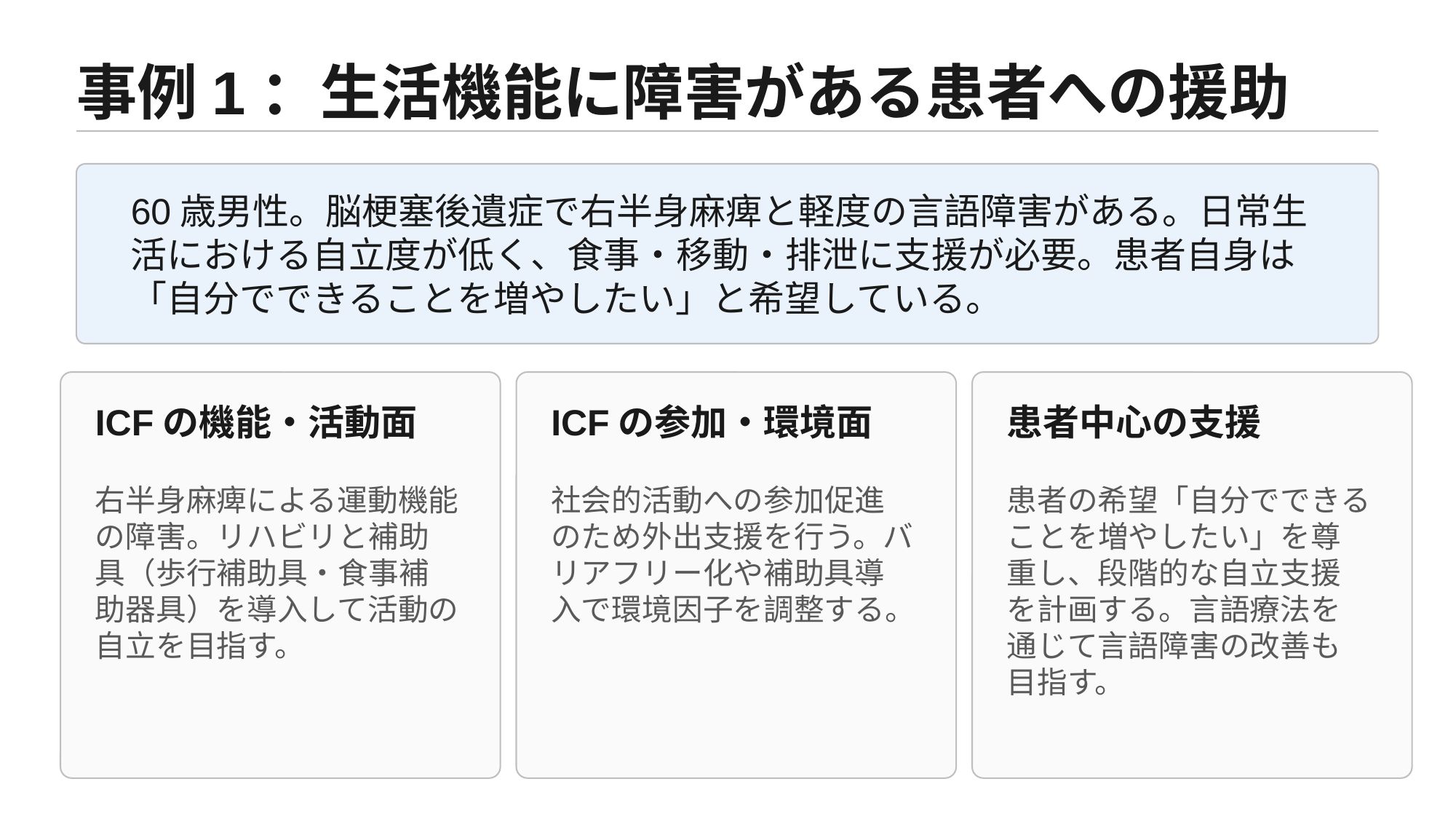

事例1：生活機能に障害がある患者への援助

60歳男性。脳梗塞後遺症で右半身麻痺と軽度の言語障害がある。日常生活における自立度が低く、食事・移動・排泄に支援が必要。患者自身は「自分でできることを増やしたい」と希望している。

ICFの機能・活動面
ICFの参加・環境面
患者中心の支援
右半身麻痺による運動機能の障害。リハビリと補助具（歩行補助具・食事補助器具）を導入して活動の自立を目指す。
社会的活動への参加促進のため外出支援を行う。バリアフリー化や補助具導入で環境因子を調整する。
患者の希望「自分でできることを増やしたい」を尊重し、段階的な自立支援を計画する。言語療法を通じて言語障害の改善も目指す。